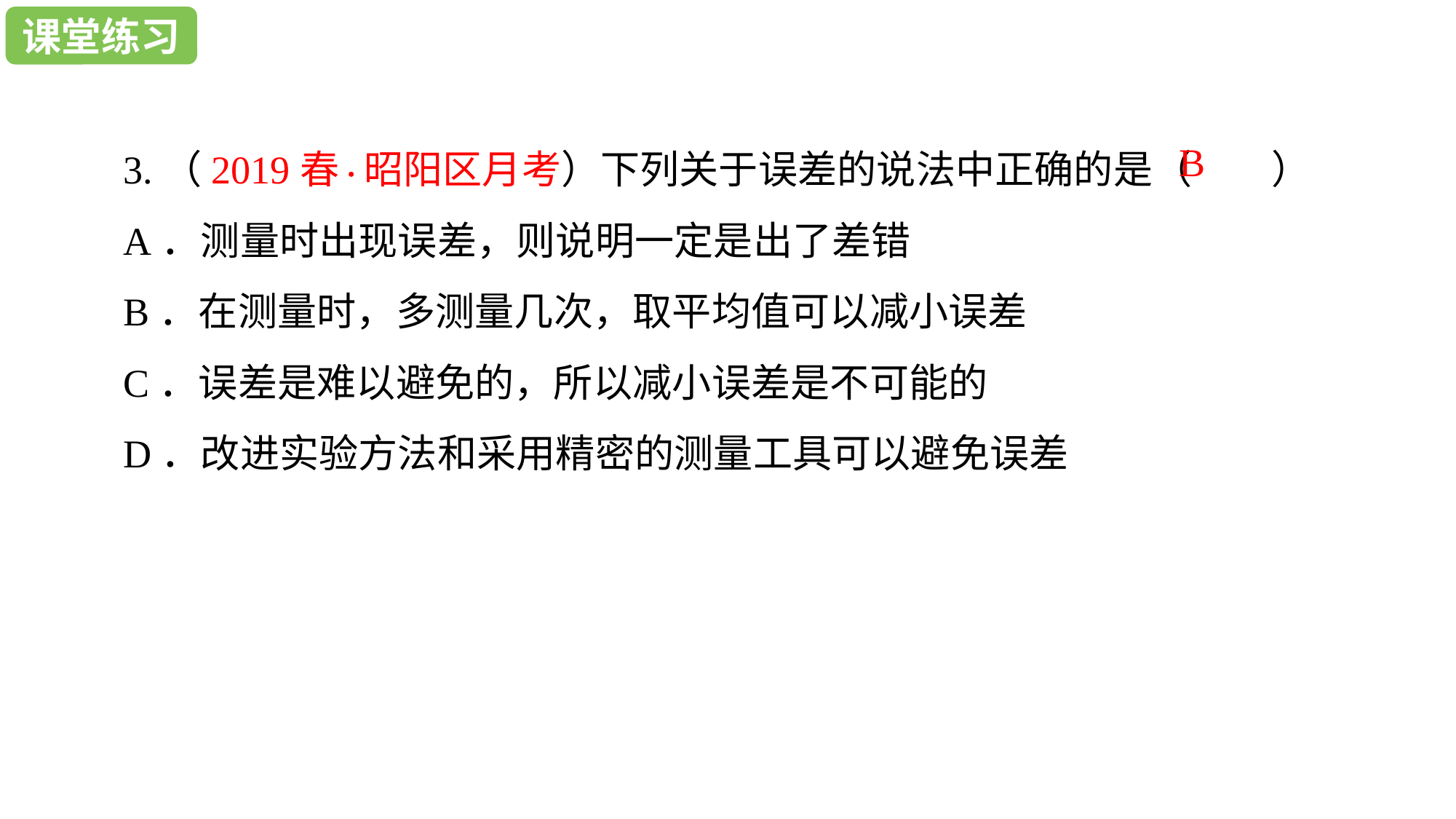

课堂作业
课堂练习
3.（2019春•昭阳区月考）下列关于误差的说法中正确的是（　　）
A．测量时出现误差，则说明一定是出了差错
B．在测量时，多测量几次，取平均值可以减小误差
C．误差是难以避免的，所以减小误差是不可能的
D．改进实验方法和采用精密的测量工具可以避免误差
B